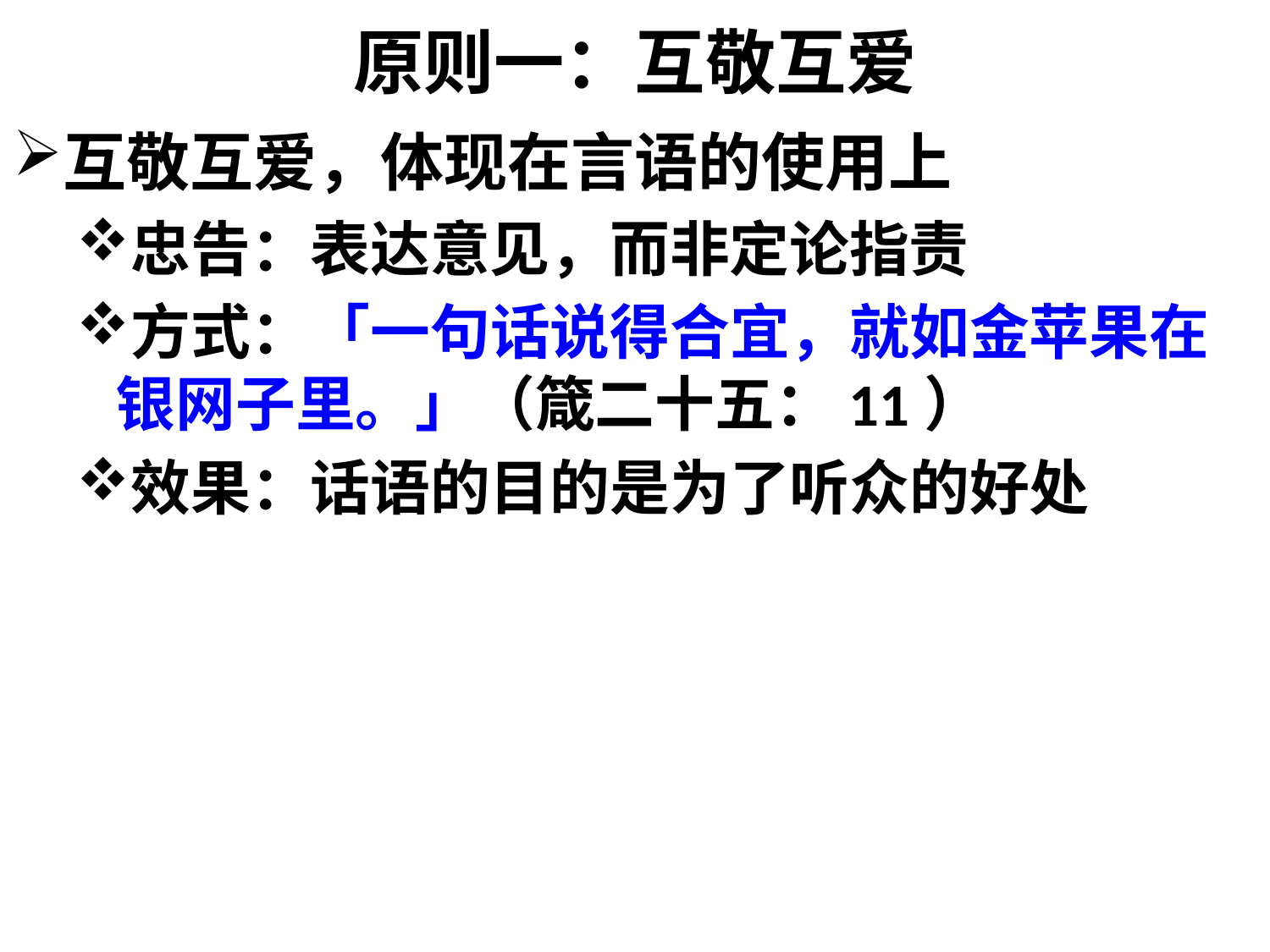

# 原则一：互敬互爱
互敬互爱，体现在言语的使用上
忠告：表达意见，而非定论指责
方式：「一句话说得合宜，就如金苹果在银网子里。」（箴二十五：11）
效果：话语的目的是为了听众的好处